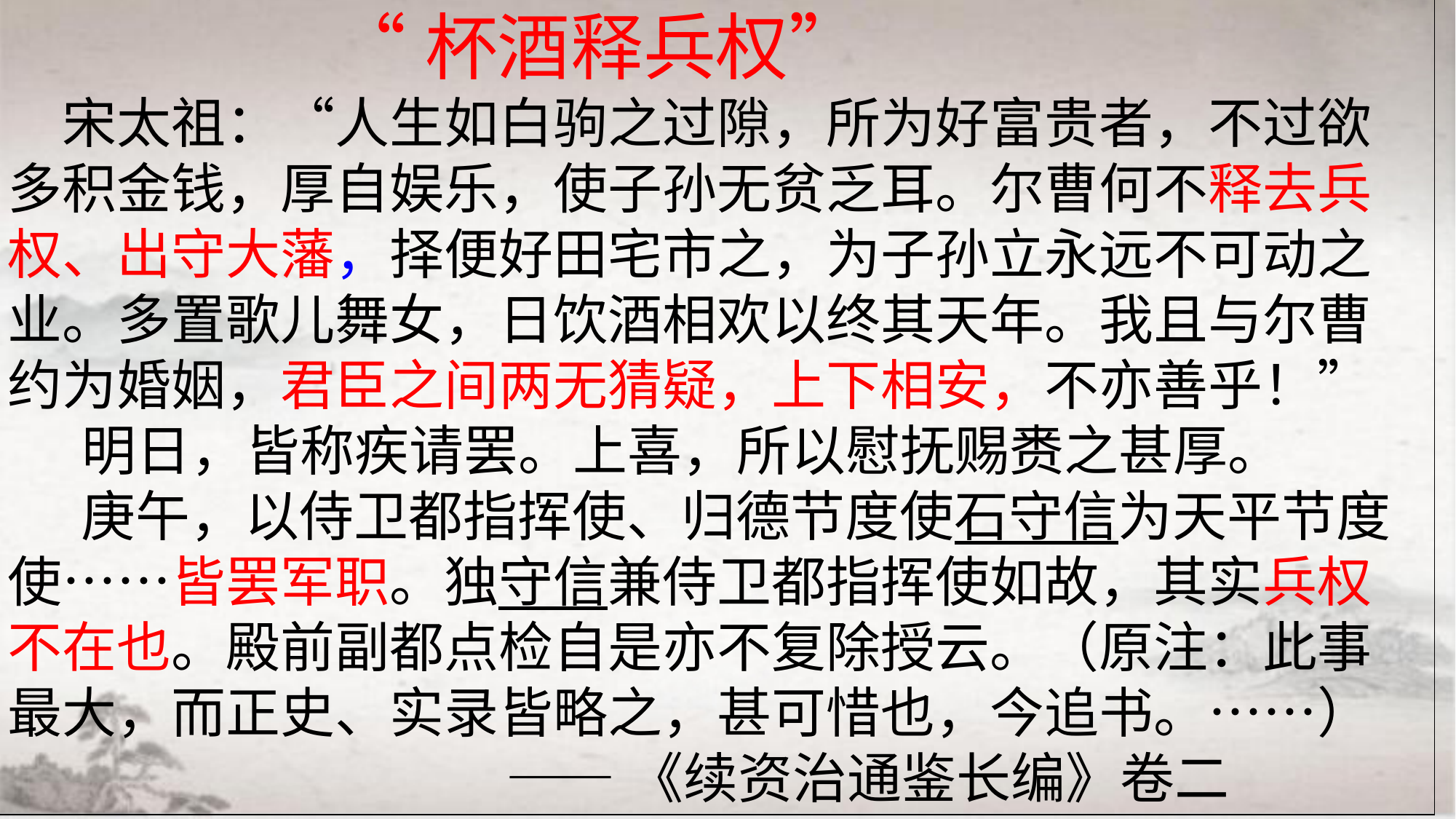

“杯酒释兵权”
　宋太祖：“人生如白驹之过隙，所为好富贵者，不过欲多积金钱，厚自娱乐，使子孙无贫乏耳。尔曹何不释去兵权、出守大藩，择便好田宅市之，为子孙立永远不可动之业。多置歌儿舞女，日饮酒相欢以终其天年。我且与尔曹约为婚姻，君臣之间两无猜疑，上下相安，不亦善乎！”
        明日，皆称疾请罢。上喜，所以慰抚赐赉之甚厚。
     庚午，以侍卫都指挥使、归德节度使石守信为天平节度使……皆罢军职。独守信兼侍卫都指挥使如故，其实兵权不在也。殿前副都点检自是亦不复除授云。（原注：此事最大，而正史、实录皆略之，甚可惜也，今追书。……）
                                         ——《续资治通鉴长编》卷二